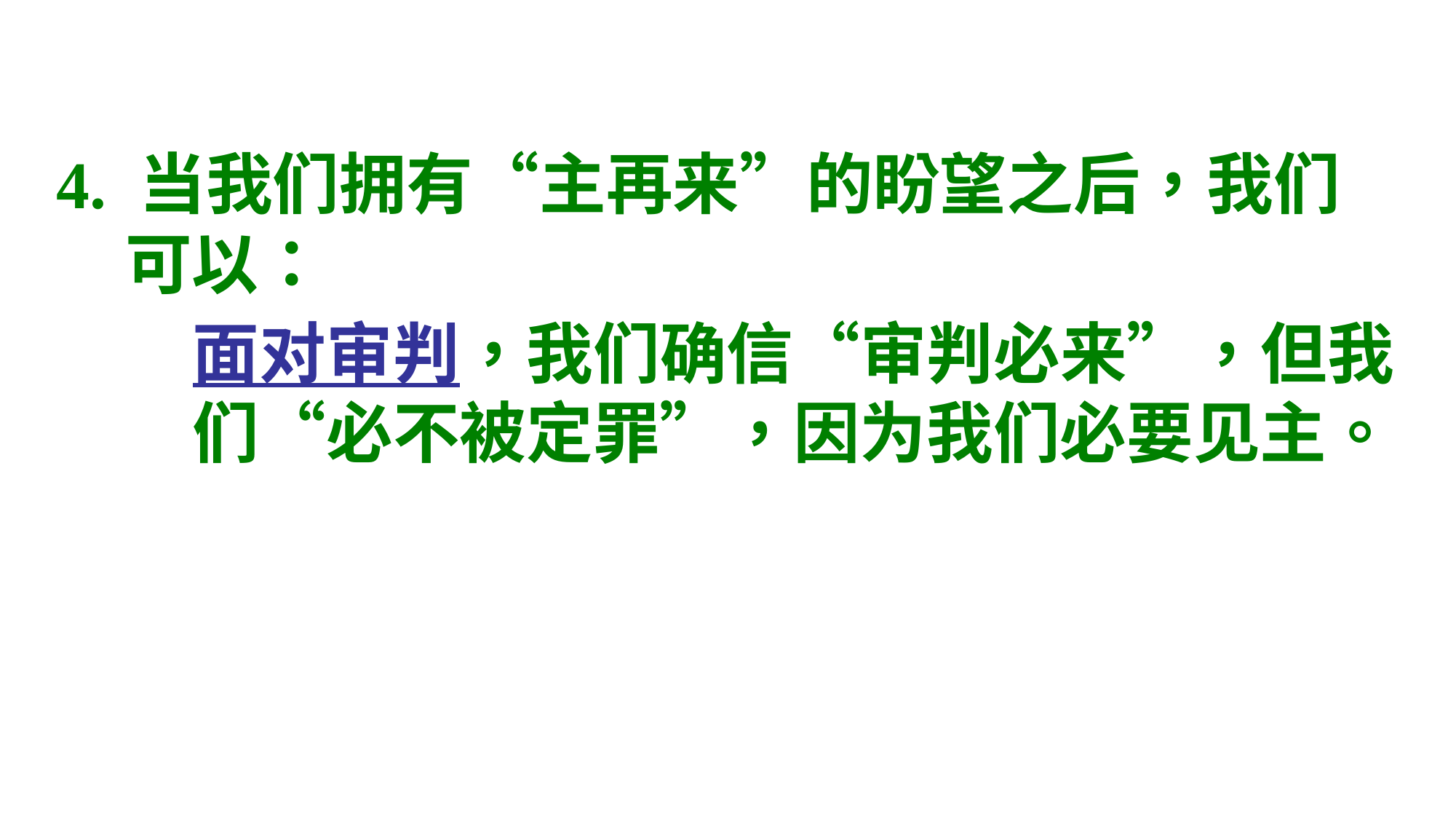

4. 当我们拥有“主再来”的盼望之后，我们可以：
面对审判，我们确信“审判必来”，但我们“必不被定罪”，因为我们必要见主。